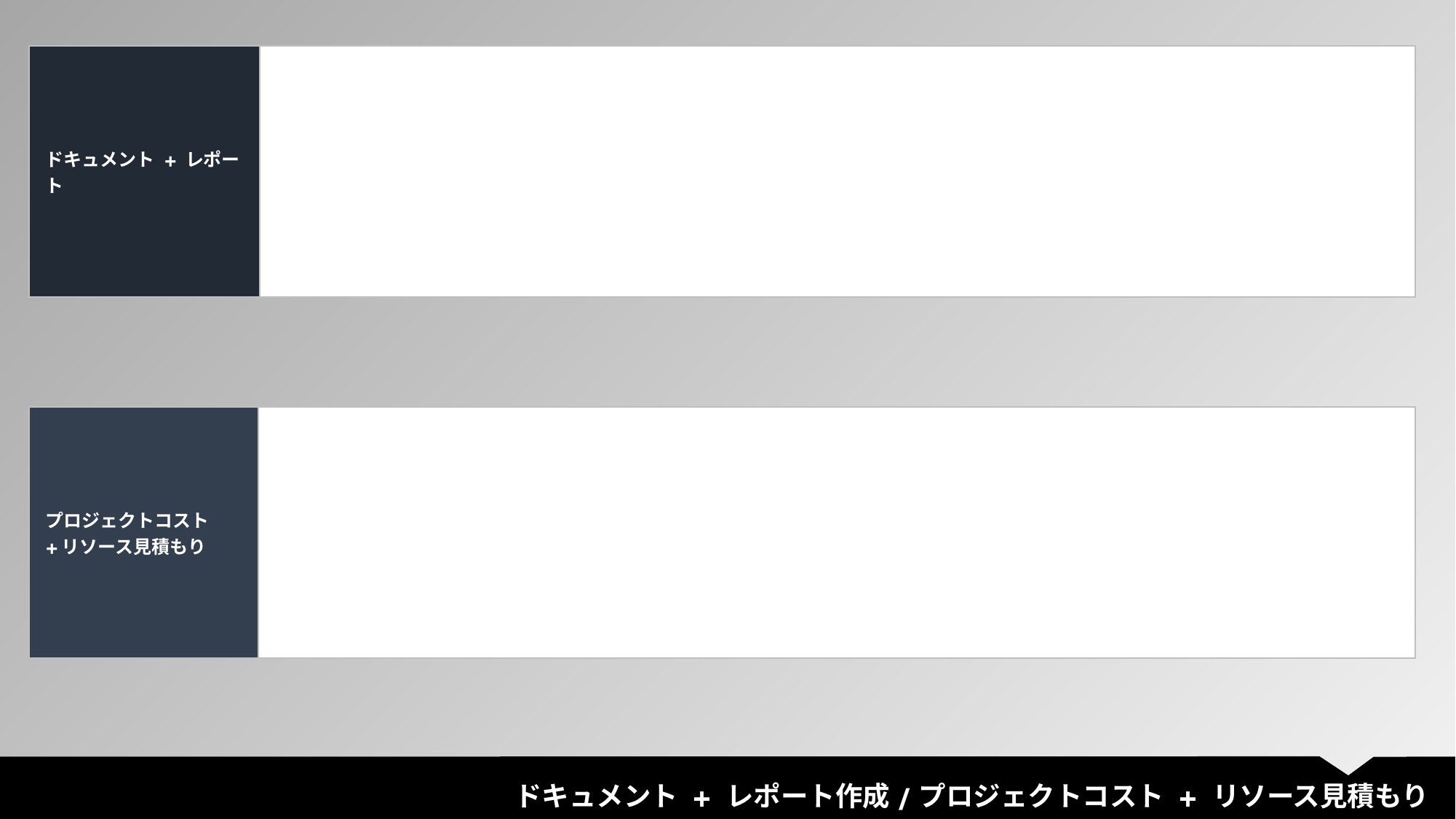

| ドキュメント + レポート |  |
| --- | --- |
| プロジェクトコスト+リソース見積もり |  |
| --- | --- |

ドキュメント + レポート作成/プロジェクトコスト + リソース見積もり